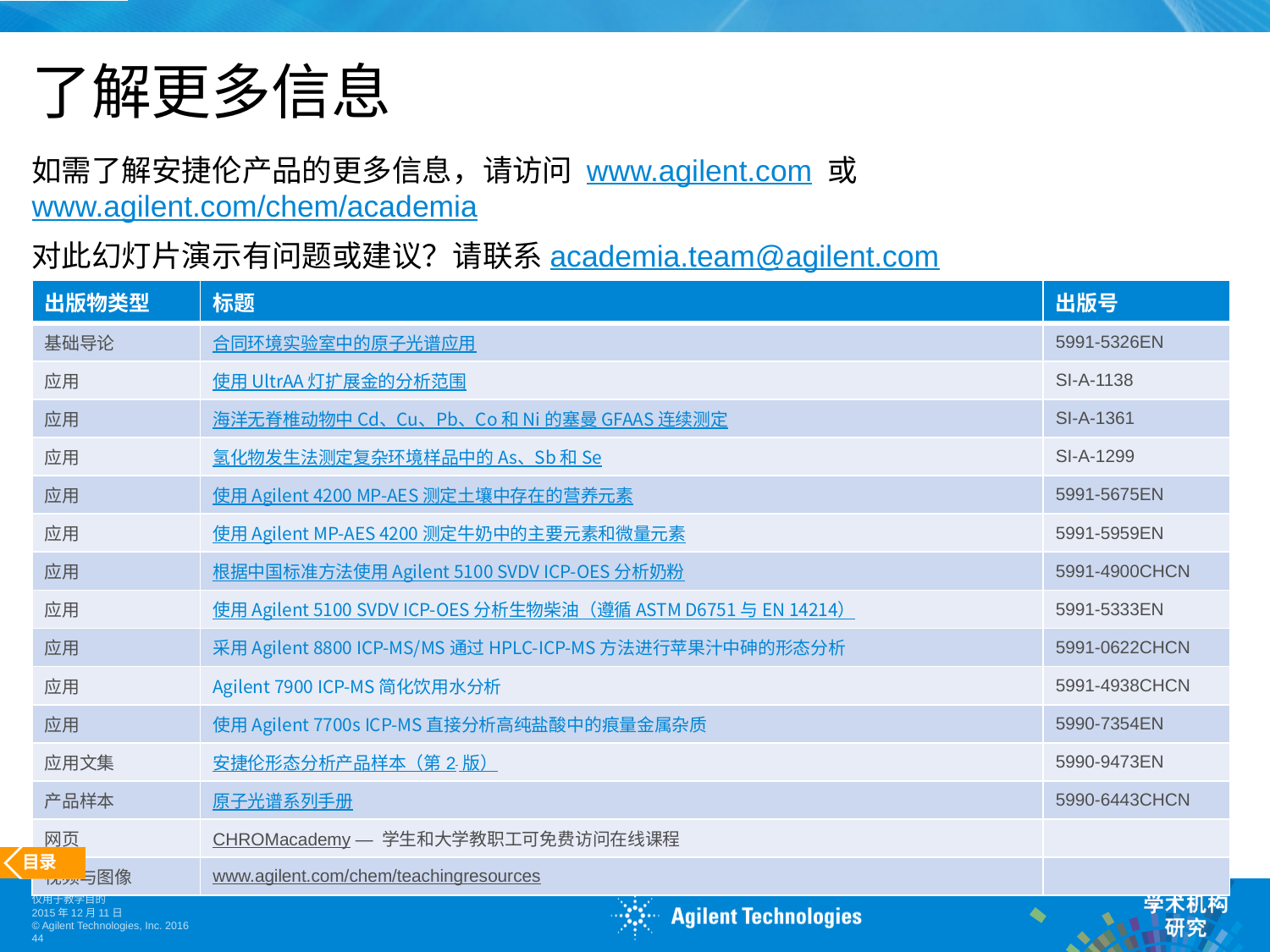

# 了解更多信息
如需了解安捷伦产品的更多信息，请访问 www.agilent.com 或 www.agilent.com/chem/academia
对此幻灯片演示有问题或建议？请联系academia.team@agilent.com

| 出版物类型 | 标题 | 出版号 |
| --- | --- | --- |
| 基础导论 | 合同环境实验室中的原子光谱应用 | 5991-5326EN |
| 应用 | 使用 UltrAA 灯扩展金的分析范围 | SI-A-1138 |
| 应用 | 海洋无脊椎动物中 Cd、Cu、Pb、Co 和 Ni 的塞曼 GFAAS 连续测定 | SI-A-1361 |
| 应用 | 氢化物发生法测定复杂环境样品中的 As、Sb 和 Se | SI-A-1299 |
| 应用 | 使用 Agilent 4200 MP-AES 测定土壤中存在的营养元素 | 5991-5675EN |
| 应用 | 使用 Agilent MP-AES 4200 测定牛奶中的主要元素和微量元素 | 5991-5959EN |
| 应用 | 根据中国标准方法使用 Agilent 5100 SVDV ICP-OES 分析奶粉 | 5991-4900CHCN |
| 应用 | 使用 Agilent 5100 SVDV ICP-OES 分析生物柴油（遵循 ASTM D6751 与 EN 14214） | 5991-5333EN |
| 应用 | 采用 Agilent 8800 ICP-MS/MS 通过 HPLC-ICP-MS 方法进行苹果汁中砷的形态分析 | 5991-0622CHCN |
| 应用 | Agilent 7900 ICP-MS 简化饮用水分析 | 5991-4938CHCN |
| 应用 | 使用 Agilent 7700s ICP-MS 直接分析高纯盐酸中的痕量金属杂质 | 5990-7354EN |
| 应用文集 | 安捷伦形态分析产品样本（第 2 版） | 5990-9473EN |
| 产品样本 | 原子光谱系列手册 | 5990-6443CHCN |
| 网页 | CHROMacademy — 学生和大学教职工可免费访问在线课程 |  |
| 视频与图像 | www.agilent.com/chem/teachingresources |  |
目录